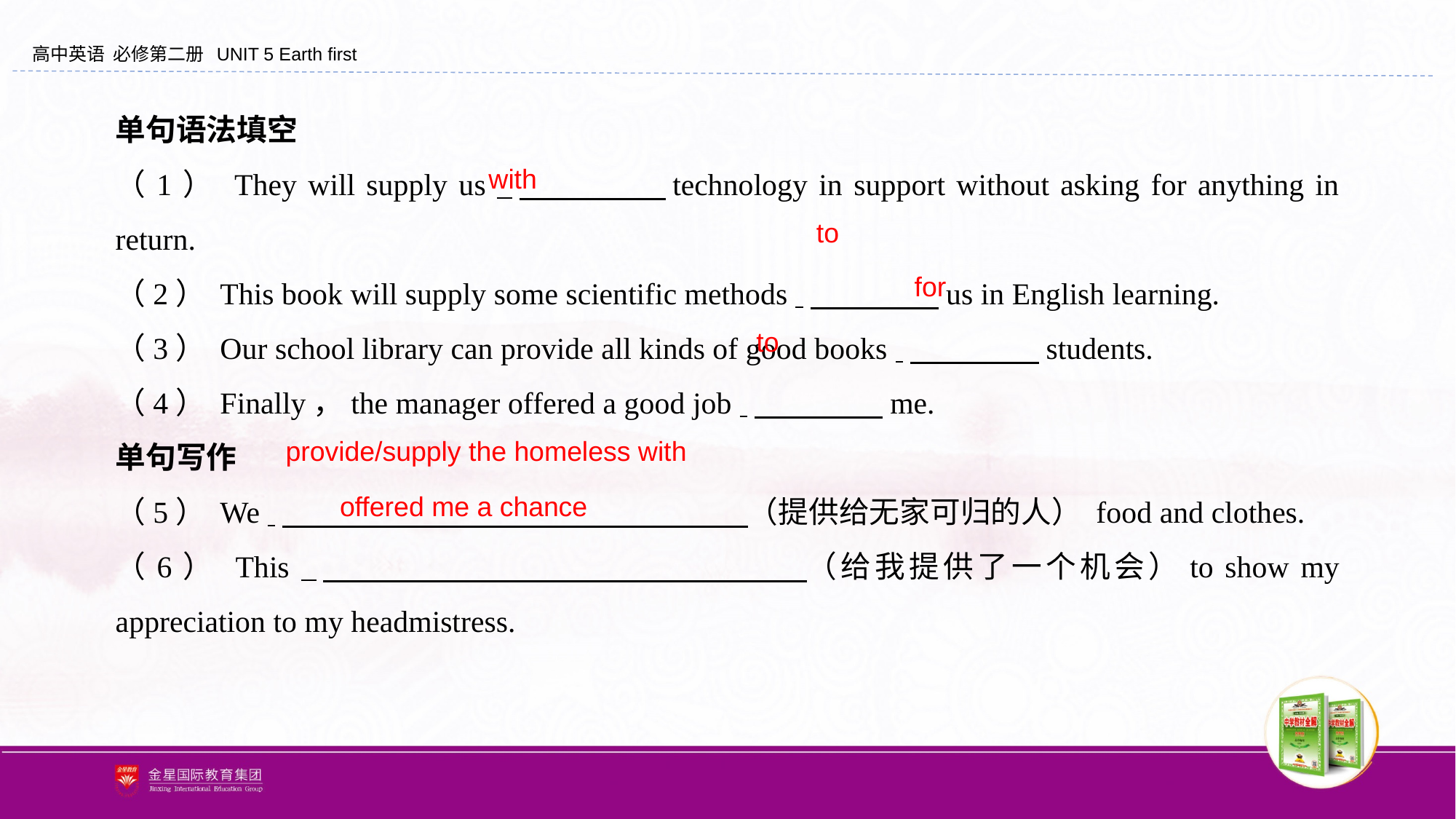

单句语法填空
（1） They will supply us  　　　　 technology in support without asking for anything in return.
（2） This book will supply some scientific methods  　　　　 us in English learning.
（3） Our school library can provide all kinds of good books  　　　　 students.
（4） Finally，the manager offered a good job  　　　　 me.
单句写作
（5） We  　　　　  　　　　  　　　　  　　（提供给无家可归的人） food and clothes.
（6） This  　　　　  　　　　  　 　　　  （给我提供了一个机会）to show my appreciation to my headmistress.
with
to
for
to
provide/supply the homeless with
offered me a chance